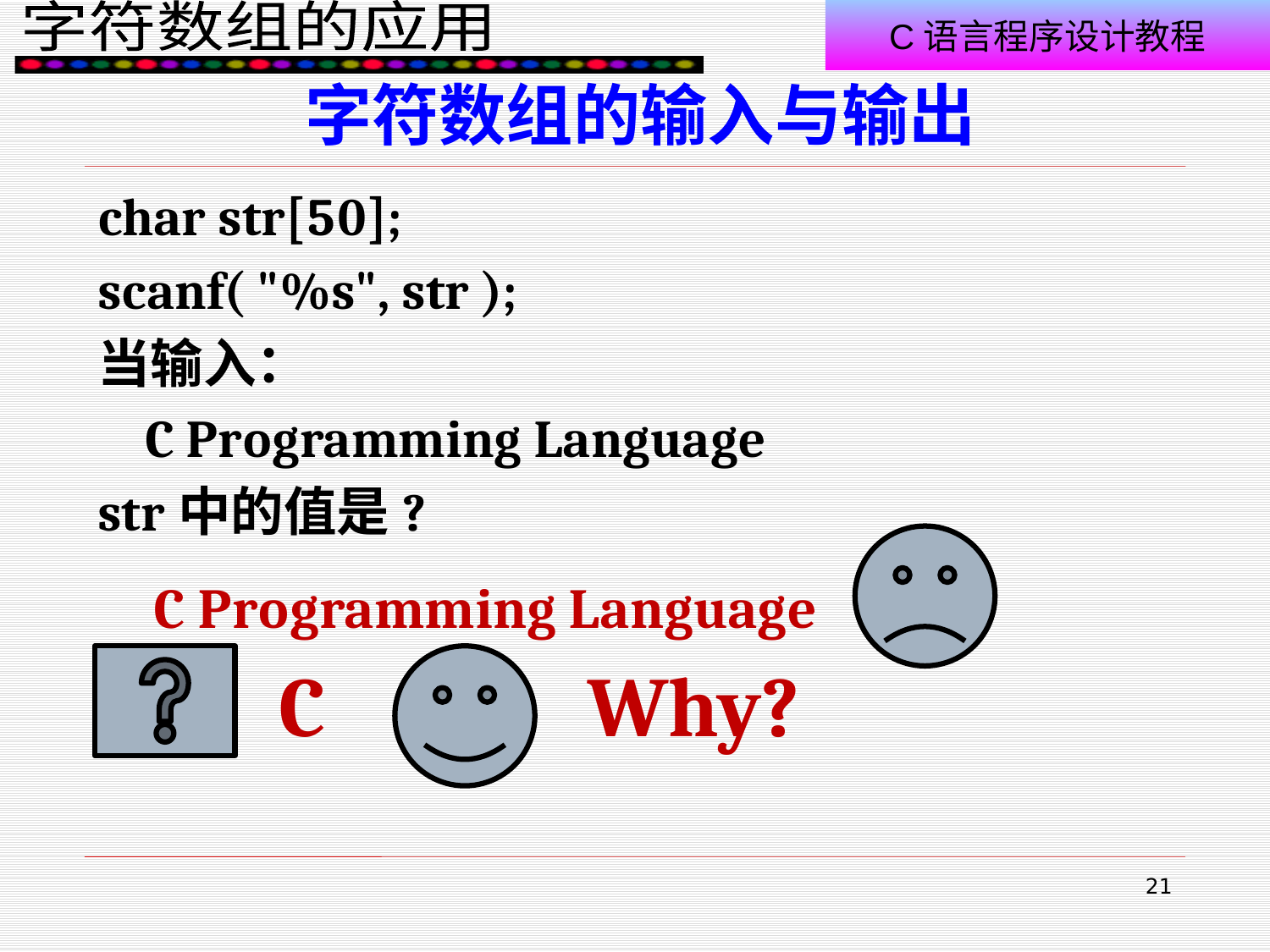

# 字符数组的输入与输出
char str[50];
scanf( "%s", str );
当输入：
    C Programming Language
str中的值是?

 C Programming Language

C

Why?
21